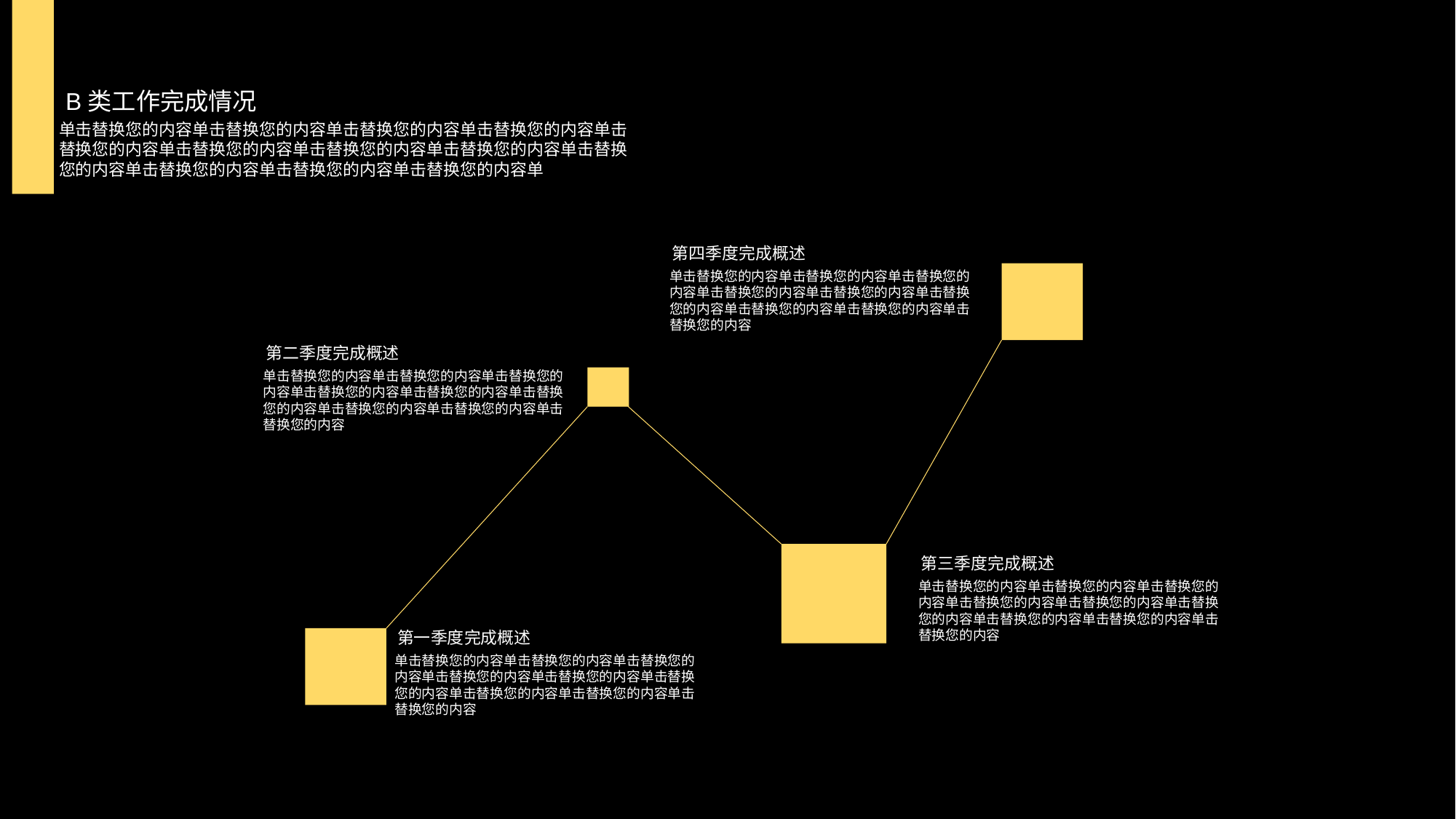

B类工作完成情况
单击替换您的内容单击替换您的内容单击替换您的内容单击替换您的内容单击替换您的内容单击替换您的内容单击替换您的内容单击替换您的内容单击替换您的内容单击替换您的内容单击替换您的内容单击替换您的内容单
 第四季度完成概述
单击替换您的内容单击替换您的内容单击替换您的内容单击替换您的内容单击替换您的内容单击替换您的内容单击替换您的内容单击替换您的内容单击替换您的内容

 第二季度完成概述
单击替换您的内容单击替换您的内容单击替换您的内容单击替换您的内容单击替换您的内容单击替换您的内容单击替换您的内容单击替换您的内容单击替换您的内容

 第三季度完成概述
单击替换您的内容单击替换您的内容单击替换您的内容单击替换您的内容单击替换您的内容单击替换您的内容单击替换您的内容单击替换您的内容单击替换您的内容
 第一季度完成概述
单击替换您的内容单击替换您的内容单击替换您的内容单击替换您的内容单击替换您的内容单击替换您的内容单击替换您的内容单击替换您的内容单击替换您的内容